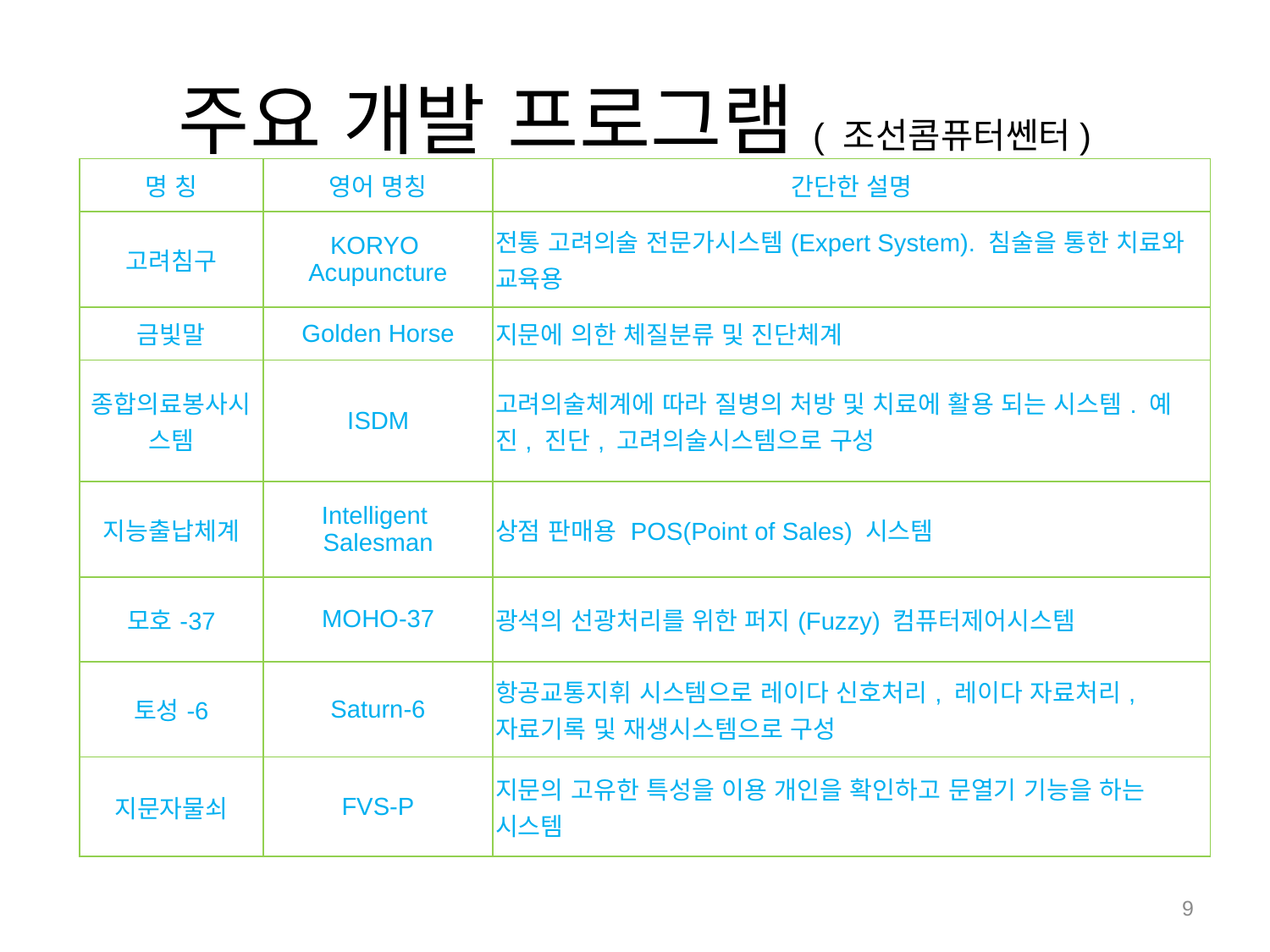

# 주요 개발 프로그램( 조선콤퓨터쎈터)
| 명 칭 | 영어 명칭 | 간단한 설명 |
| --- | --- | --- |
| 고려침구 | KORYO Acupuncture | 전통 고려의술 전문가시스템(Expert System). 침술을 통한 치료와 교육용 |
| 금빛말 | Golden Horse | 지문에 의한 체질분류 및 진단체계 |
| 종합의료봉사시스템 | ISDM | 고려의술체계에 따라 질병의 처방 및 치료에 활용 되는 시스템. 예진, 진단, 고려의술시스템으로 구성 |
| 지능출납체계 | Intelligent Salesman | 상점 판매용 POS(Point of Sales) 시스템 |
| 모호-37 | MOHO-37 | 광석의 선광처리를 위한 퍼지(Fuzzy) 컴퓨터제어시스템 |
| 토성-6 | Saturn-6 | 항공교통지휘 시스템으로 레이다 신호처리, 레이다 자료처리, 자료기록 및 재생시스템으로 구성 |
| 지문자물쇠 | FVS-P | 지문의 고유한 특성을 이용 개인을 확인하고 문열기 기능을 하는 시스템 |
9